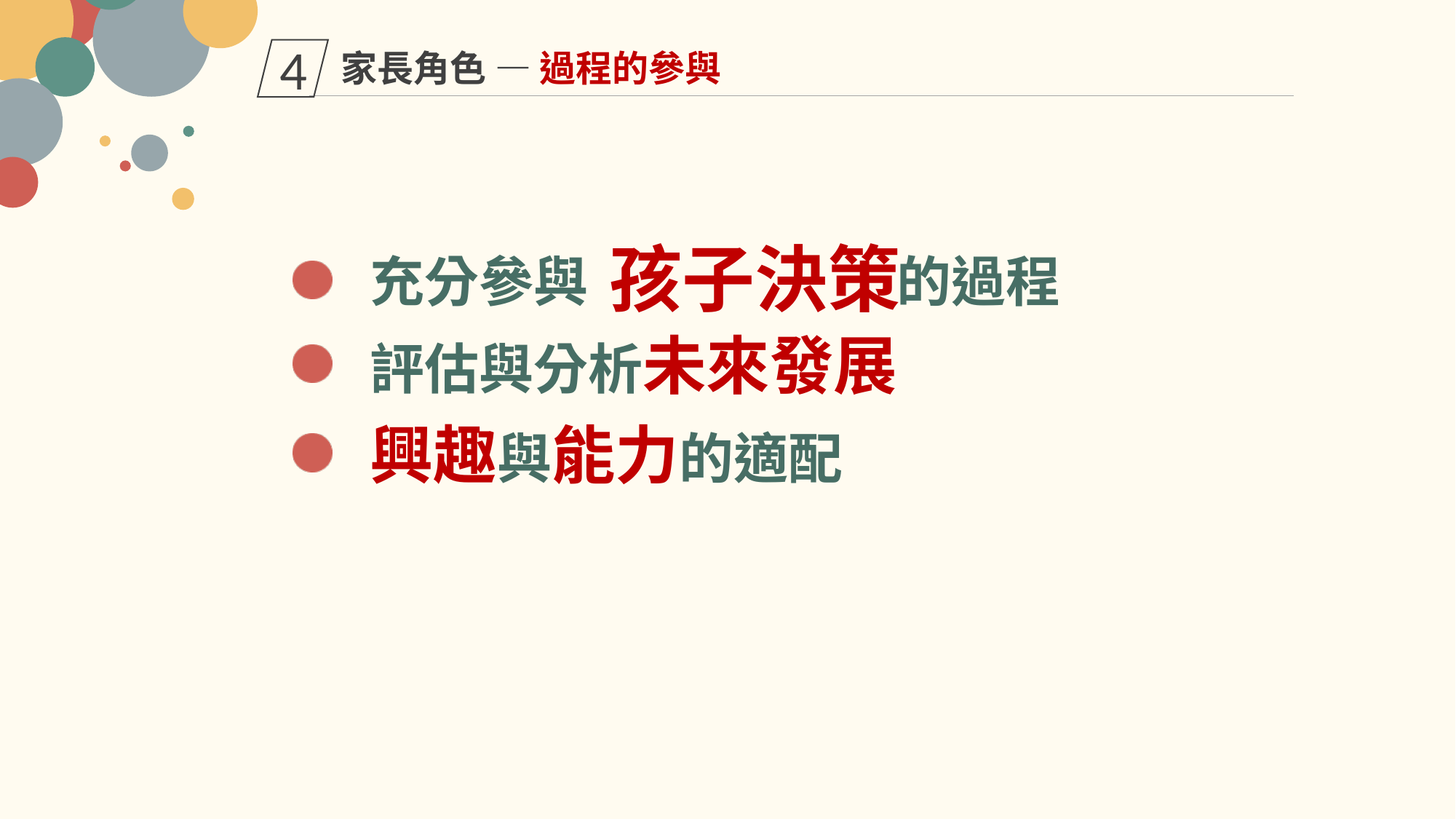

4
家長角色 — 過程的參與
孩子決策
  充分參與                         的過程
  評估與分析未來發展
  興趣與能力的適配